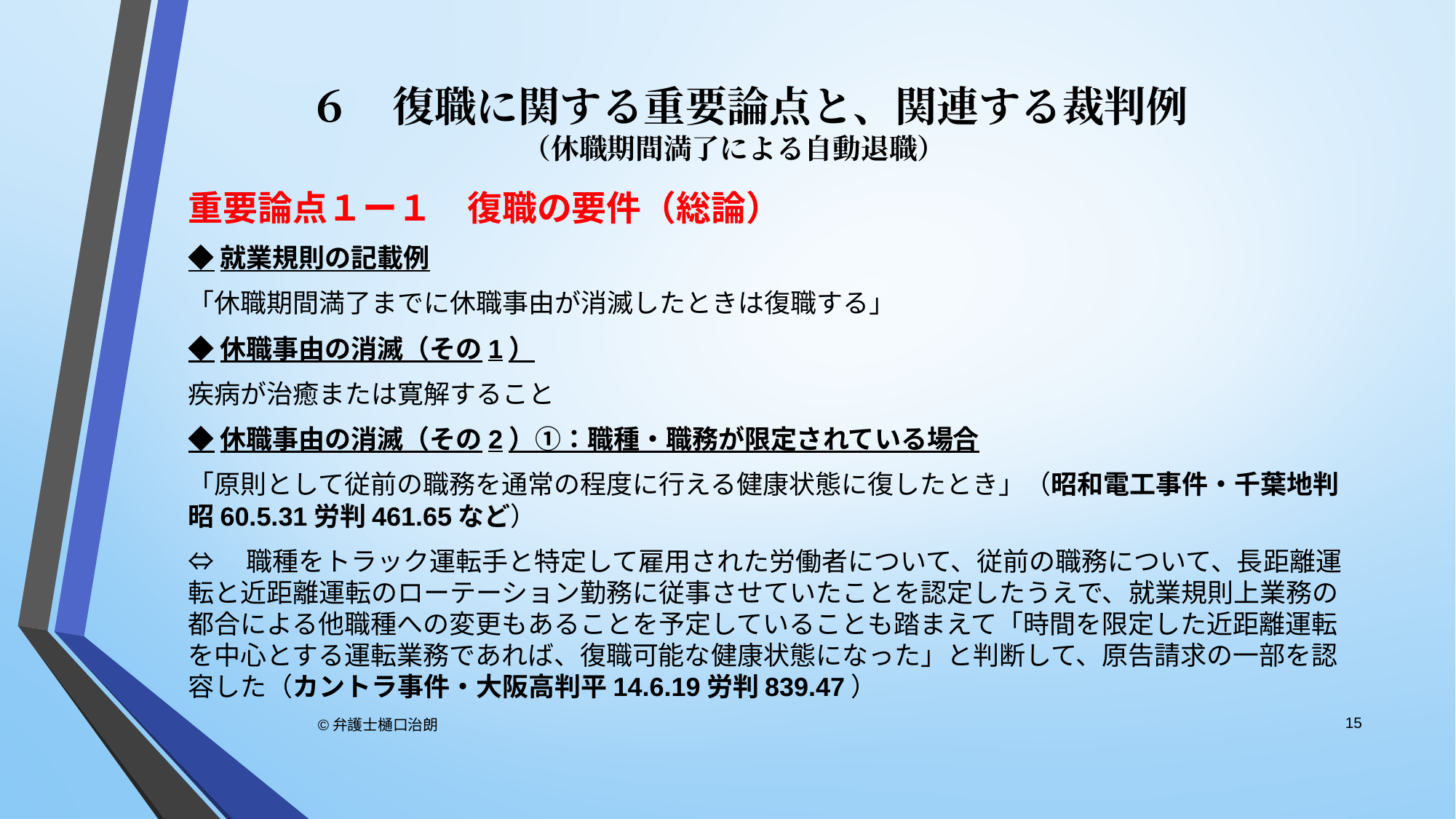

# ６　復職に関する重要論点と、関連する裁判例 （休職期間満了による自動退職）
重要論点１ー１　復職の要件（総論）
◆就業規則の記載例
「休職期間満了までに休職事由が消滅したときは復職する」
◆休職事由の消滅（その1）
疾病が治癒または寛解すること
◆休職事由の消滅（その2）①：職種・職務が限定されている場合
「原則として従前の職務を通常の程度に行える健康状態に復したとき」（昭和電工事件・千葉地判昭60.5.31労判461.65など）
⇔　職種をトラック運転手と特定して雇用された労働者について、従前の職務について、長距離運転と近距離運転のローテーション勤務に従事させていたことを認定したうえで、就業規則上業務の都合による他職種への変更もあることを予定していることも踏まえて「時間を限定した近距離運転を中心とする運転業務であれば、復職可能な健康状態になった」と判断して、原告請求の一部を認容した（カントラ事件・大阪高判平14.6.19労判839.47）
15
©弁護士樋口治朗